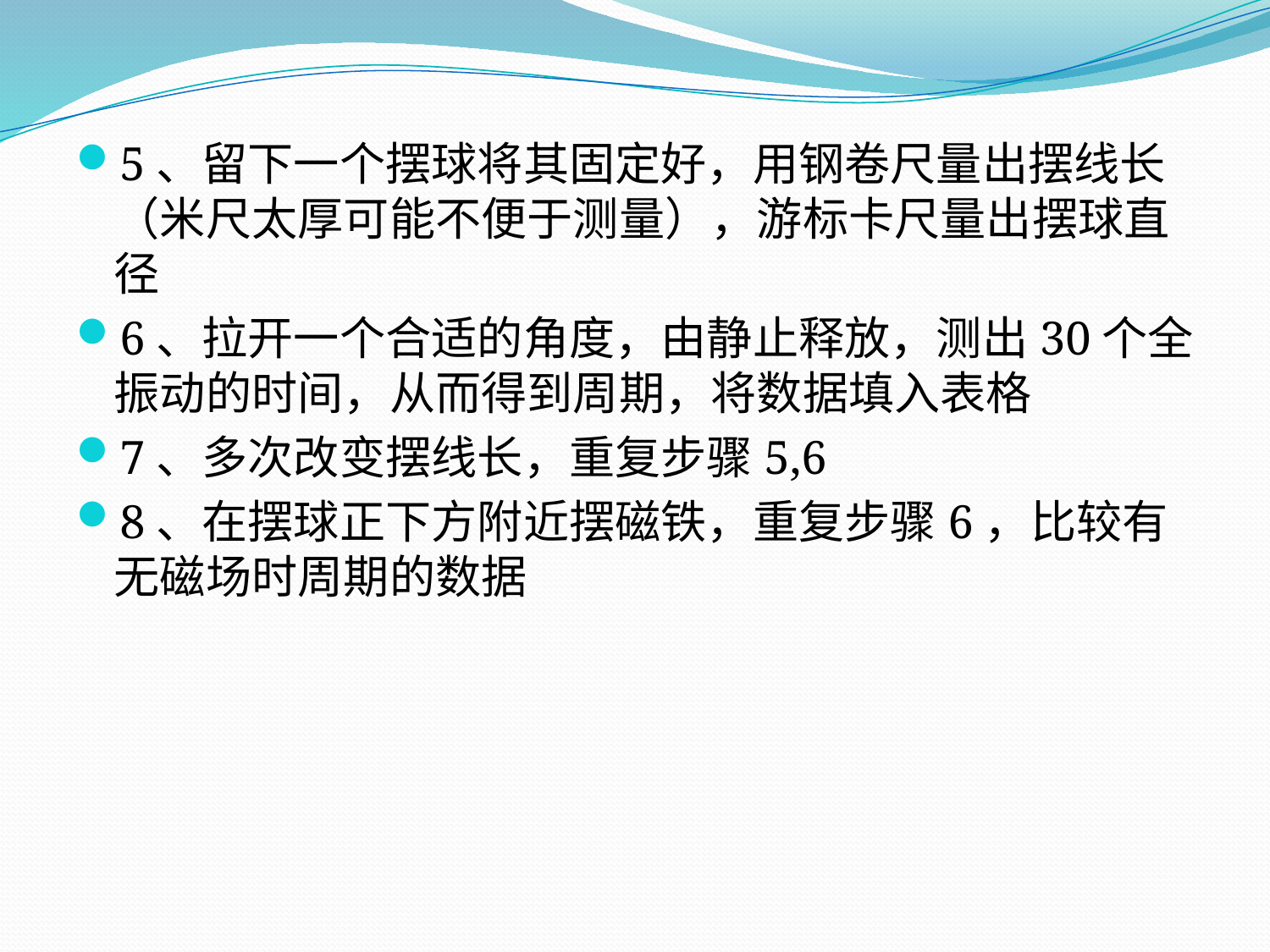

5、留下一个摆球将其固定好，用钢卷尺量出摆线长（米尺太厚可能不便于测量），游标卡尺量出摆球直径
6、拉开一个合适的角度，由静止释放，测出30个全振动的时间，从而得到周期，将数据填入表格
7、多次改变摆线长，重复步骤5,6
8、在摆球正下方附近摆磁铁，重复步骤6，比较有无磁场时周期的数据